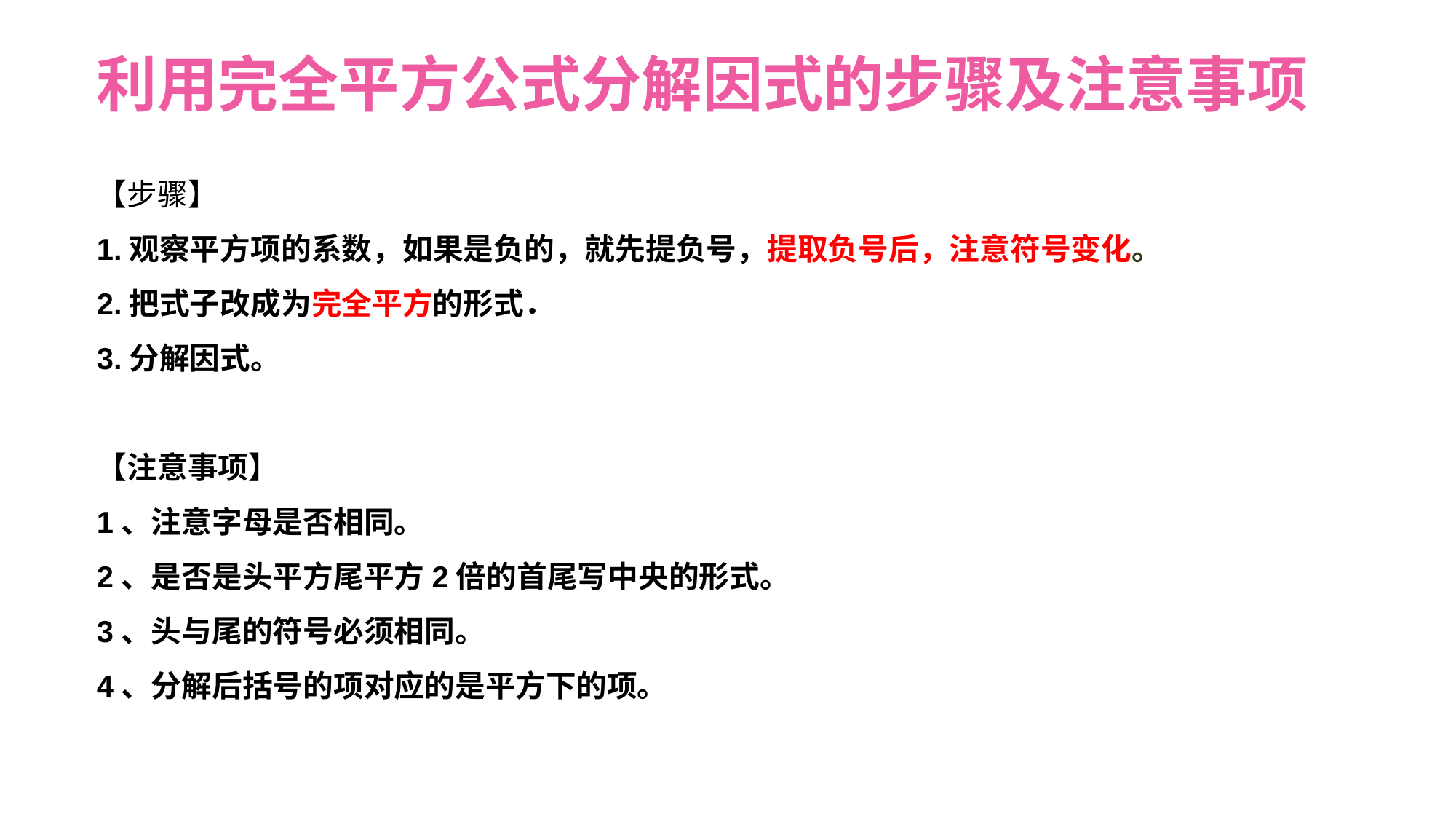

利用完全平方公式分解因式的步骤及注意事项
【步骤】
1.观察平方项的系数，如果是负的，就先提负号，提取负号后，注意符号变化。
2.把式子改成为完全平方的形式．
3.分解因式。

【注意事项】
1、注意字母是否相同。
2、是否是头平方尾平方2倍的首尾写中央的形式。
3、头与尾的符号必须相同。
4、分解后括号的项对应的是平方下的项。